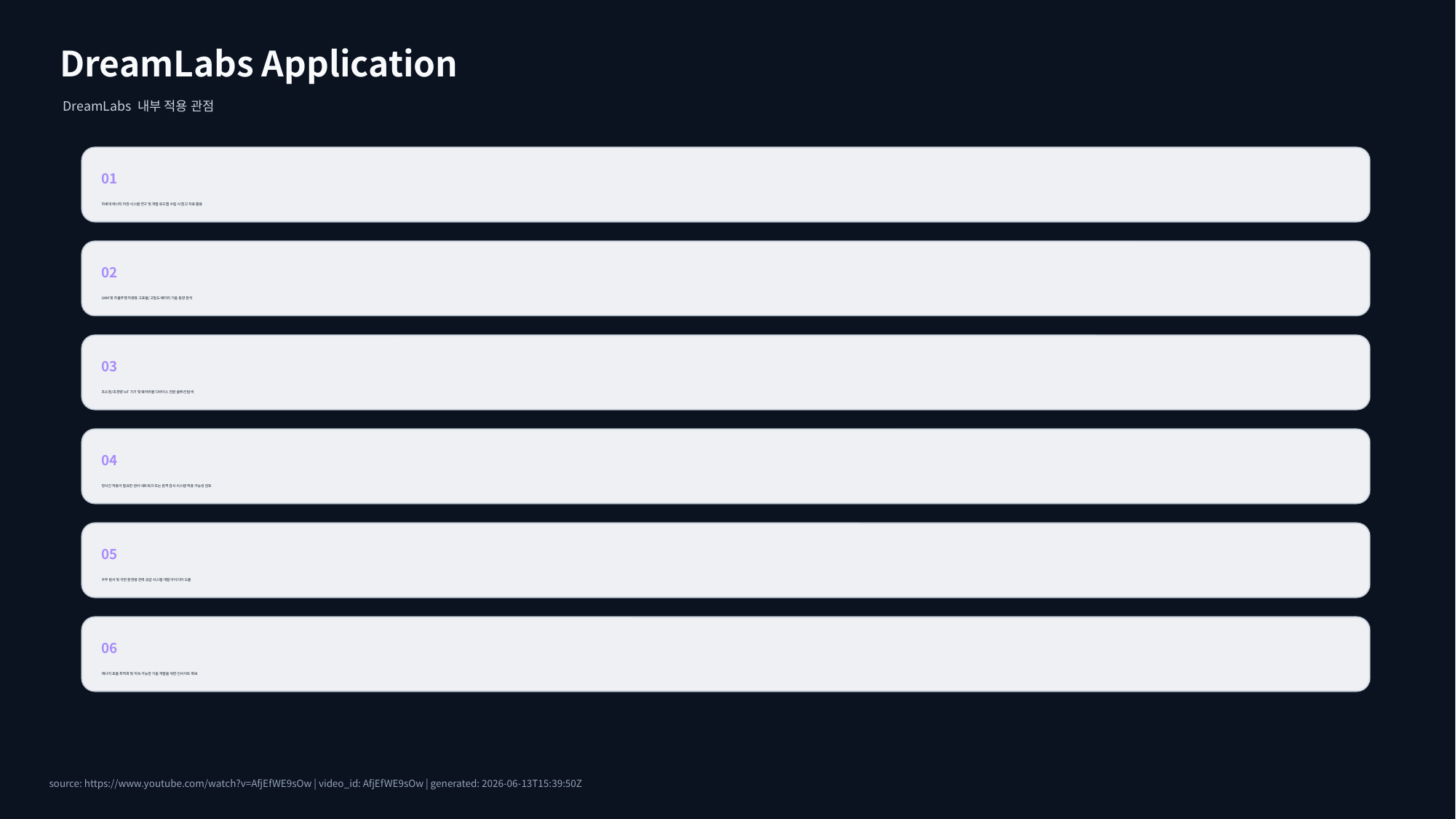

DreamLabs Application
DreamLabs 내부 적용 관점

01
차세대 에너지 저장 시스템 연구 및 개발 로드맵 수립 시 참고 자료 활용

02
UAM 및 자율주행 차량용 고효율/고밀도 배터리 기술 동향 분석

03
초소형/초경량 IoT 기기 및 웨어러블 디바이스 전원 솔루션 탐색

04
장시간 작동이 필요한 센서 네트워크 또는 원격 감시 시스템 적용 가능성 검토

05
우주 탐사 및 극한 환경용 전력 공급 시스템 개발 아이디어 도출

06
에너지 효율 최적화 및 지속 가능한 기술 개발을 위한 인사이트 확보
source: https://www.youtube.com/watch?v=AfjEfWE9sOw | video_id: AfjEfWE9sOw | generated: 2026-06-13T15:39:50Z